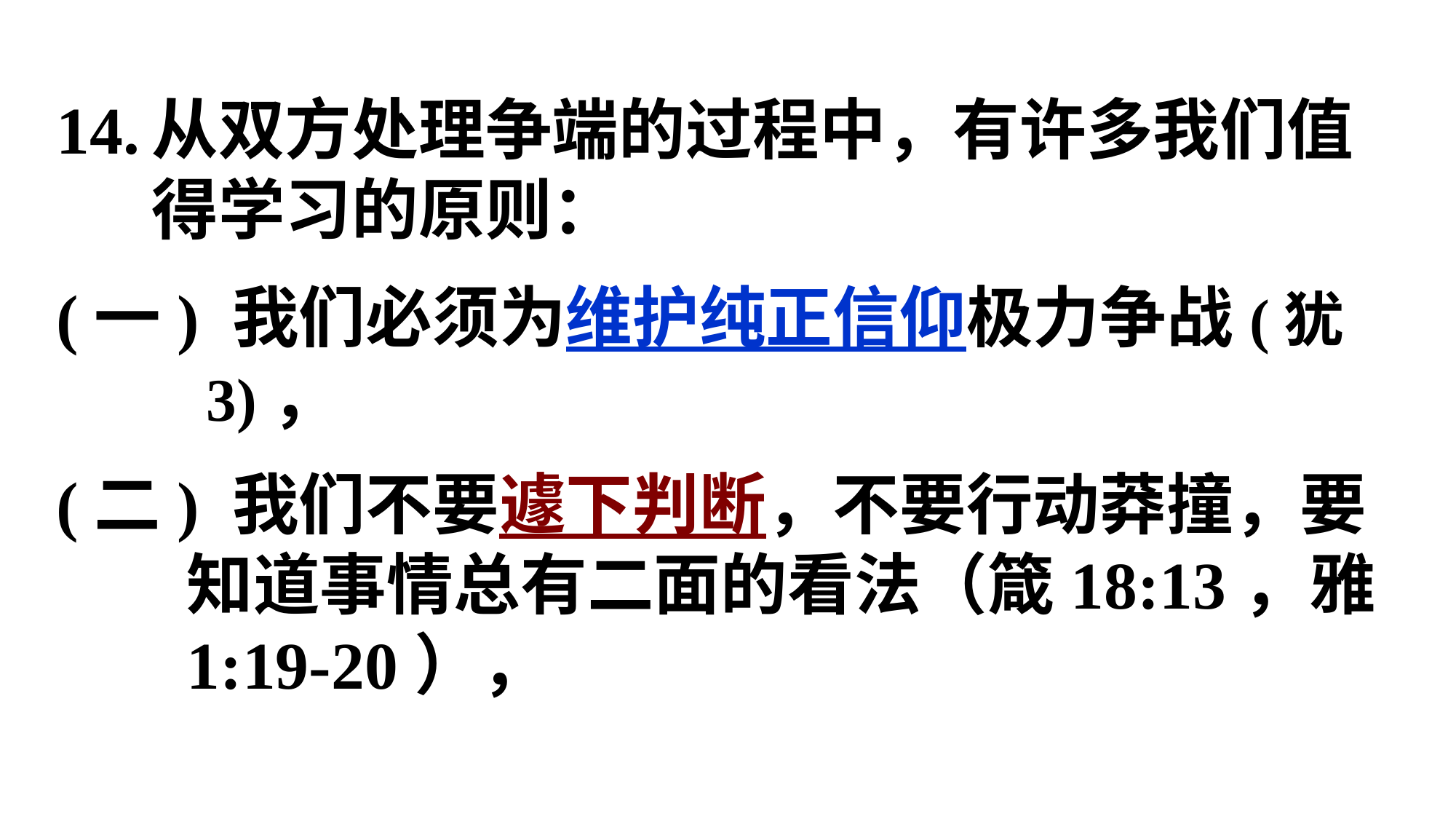

14.	从双方处理争端的过程中，有许多我们值得学习的原则：
(一) 我们必须为维护纯正信仰极力争战(犹3)，
(二) 我们不要遽下判断，不要行动莽撞，要知道事情总有二面的看法（箴18:13，雅1:19-20），